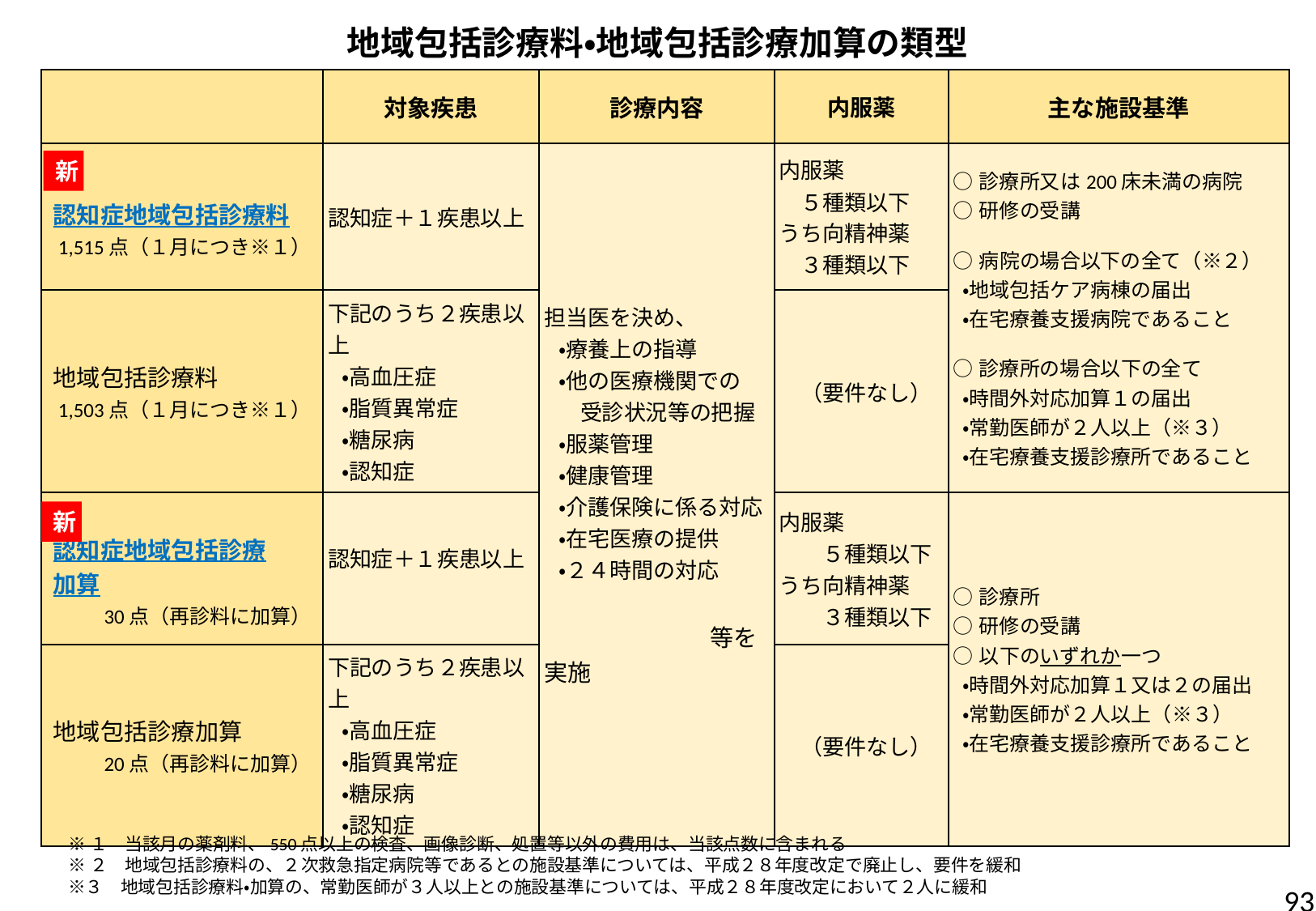

地域包括診療料・地域包括診療加算の類型
|  | 対象疾患 | 診療内容 | 内服薬 | 主な施設基準 |
| --- | --- | --- | --- | --- |
| 認知症地域包括診療料 1,515点（１月につき※１） | 認知症＋１疾患以上 | 担当医を決め、 ・療養上の指導 ・他の医療機関での 　受診状況等の把握 ・服薬管理 ・健康管理 ・介護保険に係る対応 ・在宅医療の提供 ・２４時間の対応 　 　　　　　　　等を実施 | 内服薬 　５種類以下 うち向精神薬 　３種類以下 | ○診療所又は200床未満の病院 ○研修の受講 ○病院の場合以下の全て（※２） ・地域包括ケア病棟の届出 ・在宅療養支援病院であること ○診療所の場合以下の全て ・時間外対応加算１の届出 ・常勤医師が２人以上（※３） ・在宅療養支援診療所であること |
| 地域包括診療料 1,503点（１月につき※１） | 下記のうち２疾患以上 ・高血圧症 ・脂質異常症 ・糖尿病 ・認知症 |  | （要件なし） |  |
| 認知症地域包括診療 加算 30点（再診料に加算） | 認知症＋１疾患以上 |  | 内服薬 　　５種類以下 うち向精神薬 　　３種類以下 | ○診療所 ○研修の受講 ○以下のいずれか一つ ・時間外対応加算１又は２の届出 ・常勤医師が２人以上（※３） ・在宅療養支援診療所であること |
| 地域包括診療加算 20点（再診料に加算） | 下記のうち２疾患以上 ・高血圧症 ・脂質異常症 ・糖尿病 ・認知症 |  | （要件なし） |  |
新
新
※１　当該月の薬剤料、550点以上の検査、画像診断、処置等以外の費用は、当該点数に含まれる
※２　地域包括診療料の、２次救急指定病院等であるとの施設基準については、平成２８年度改定で廃止し、要件を緩和
※３　地域包括診療料・加算の、常勤医師が３人以上との施設基準については、平成２８年度改定において２人に緩和
93